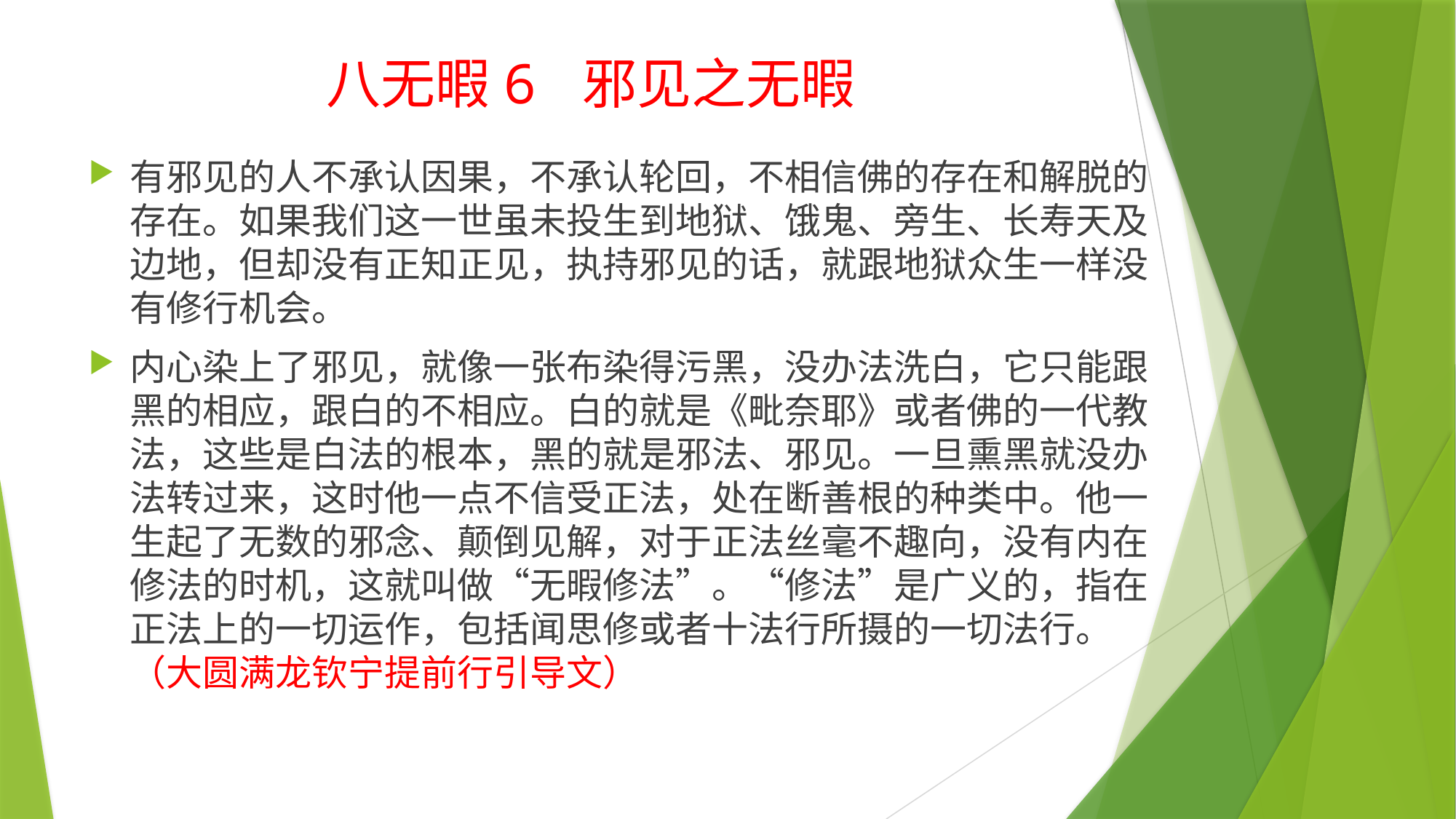

八无暇6 邪见之无暇
有邪见的人不承认因果，不承认轮回，不相信佛的存在和解脱的存在。如果我们这一世虽未投生到地狱、饿鬼、旁生、长寿天及边地，但却没有正知正见，执持邪见的话，就跟地狱众生一样没有修行机会。
内心染上了邪见，就像一张布染得污黑，没办法洗白，它只能跟黑的相应，跟白的不相应。白的就是《毗奈耶》或者佛的一代教法，这些是白法的根本，黑的就是邪法、邪见。一旦熏黑就没办法转过来，这时他一点不信受正法，处在断善根的种类中。他一生起了无数的邪念、颠倒见解，对于正法丝毫不趣向，没有内在修法的时机，这就叫做“无暇修法”。“修法”是广义的，指在正法上的一切运作，包括闻思修或者十法行所摄的一切法行。（大圆满龙钦宁提前行引导文）